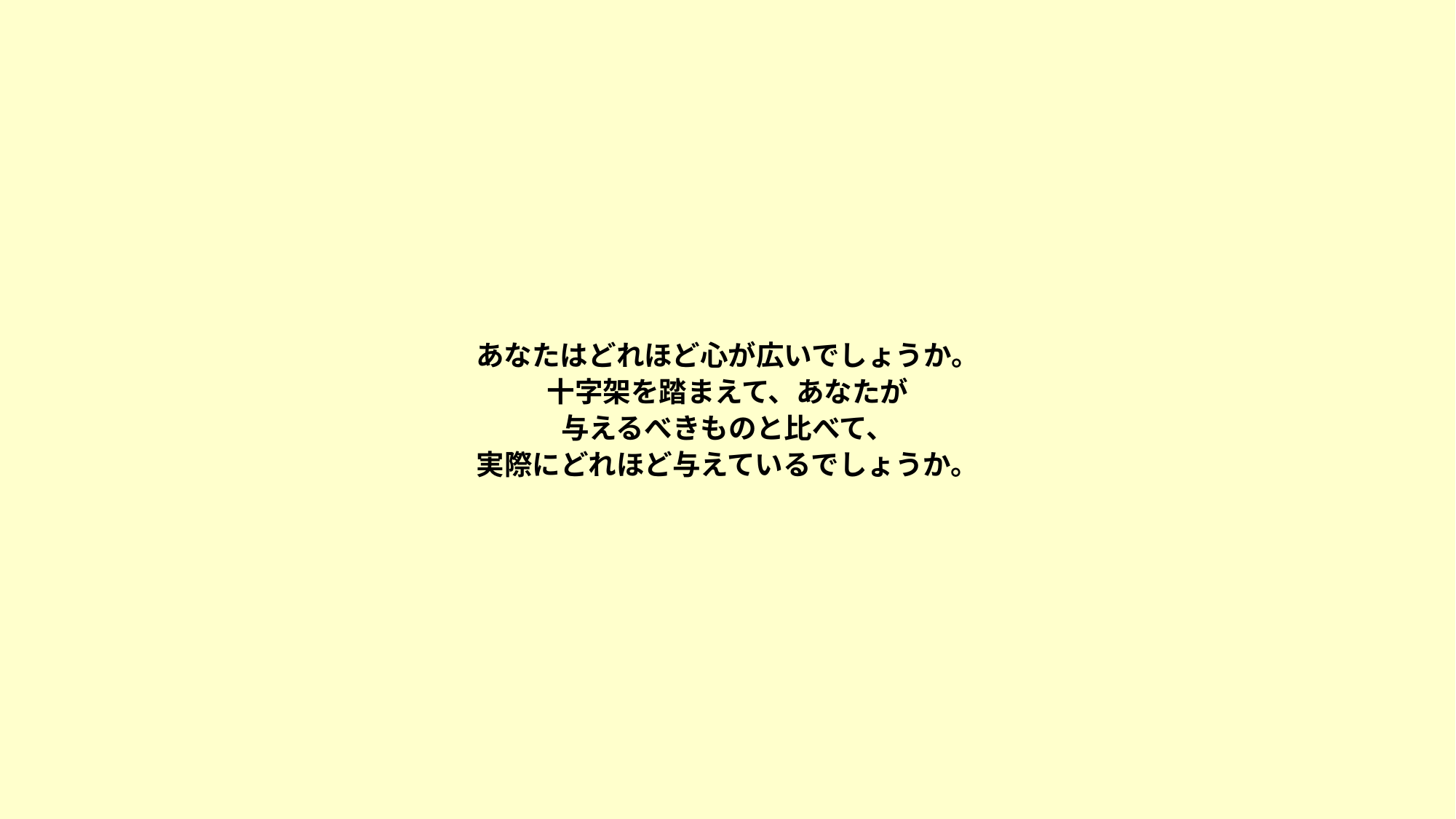

# あなたはどれほど心が広いでしょうか。 十字架を踏まえて、あなたが 与えるべきものと比べて、 実際にどれほど与えているでしょうか。